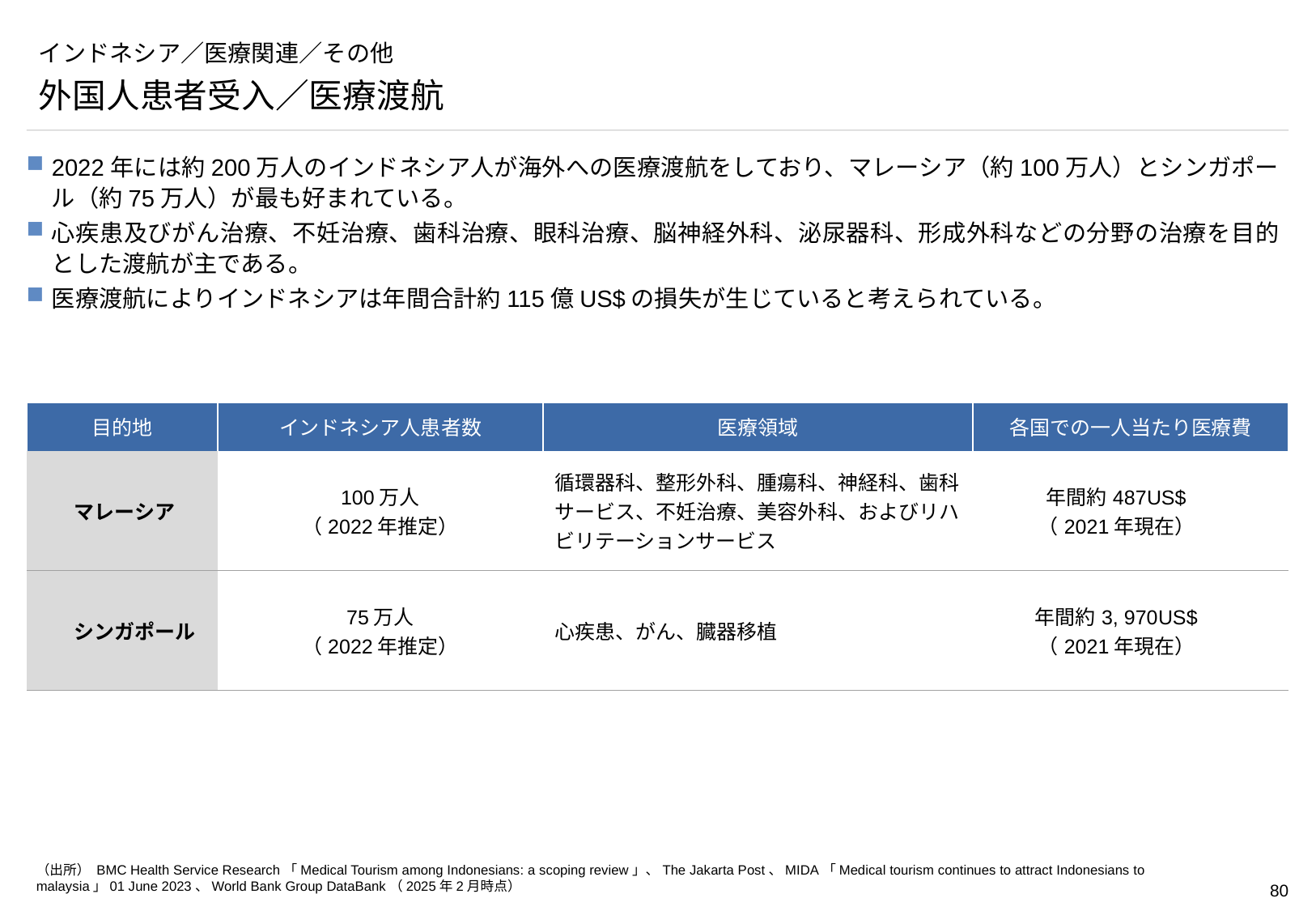

# インドネシア／医療関連／その他
外国人患者受入／医療渡航
2022年には約200万人のインドネシア人が海外への医療渡航をしており、マレーシア（約100万人）とシンガポール（約75万人）が最も好まれている。
心疾患及びがん治療、不妊治療、歯科治療、眼科治療、脳神経外科、泌尿器科、形成外科などの分野の治療を目的とした渡航が主である。
医療渡航によりインドネシアは年間合計約115億US$の損失が生じていると考えられている。
| 目的地 | インドネシア人患者数 | 医療領域 | 各国での一人当たり医療費 |
| --- | --- | --- | --- |
| マレーシア | 100万人 （2022年推定） | 循環器科、整形外科、腫瘍科、神経科、歯科サービス、不妊治療、美容外科、およびリハビリテーションサービス | 年間約487US$ （2021年現在） |
| シンガポール | 75万人 （2022年推定） | 心疾患、がん、臓器移植 | 年間約3, 970US$ （2021年現在） |
（出所） BMC Health Service Research「Medical Tourism among Indonesians: a scoping review」、The Jakarta Post、MIDA「Medical tourism continues to attract Indonesians to malaysia」01 June 2023、World Bank Group DataBank（2025年2月時点）